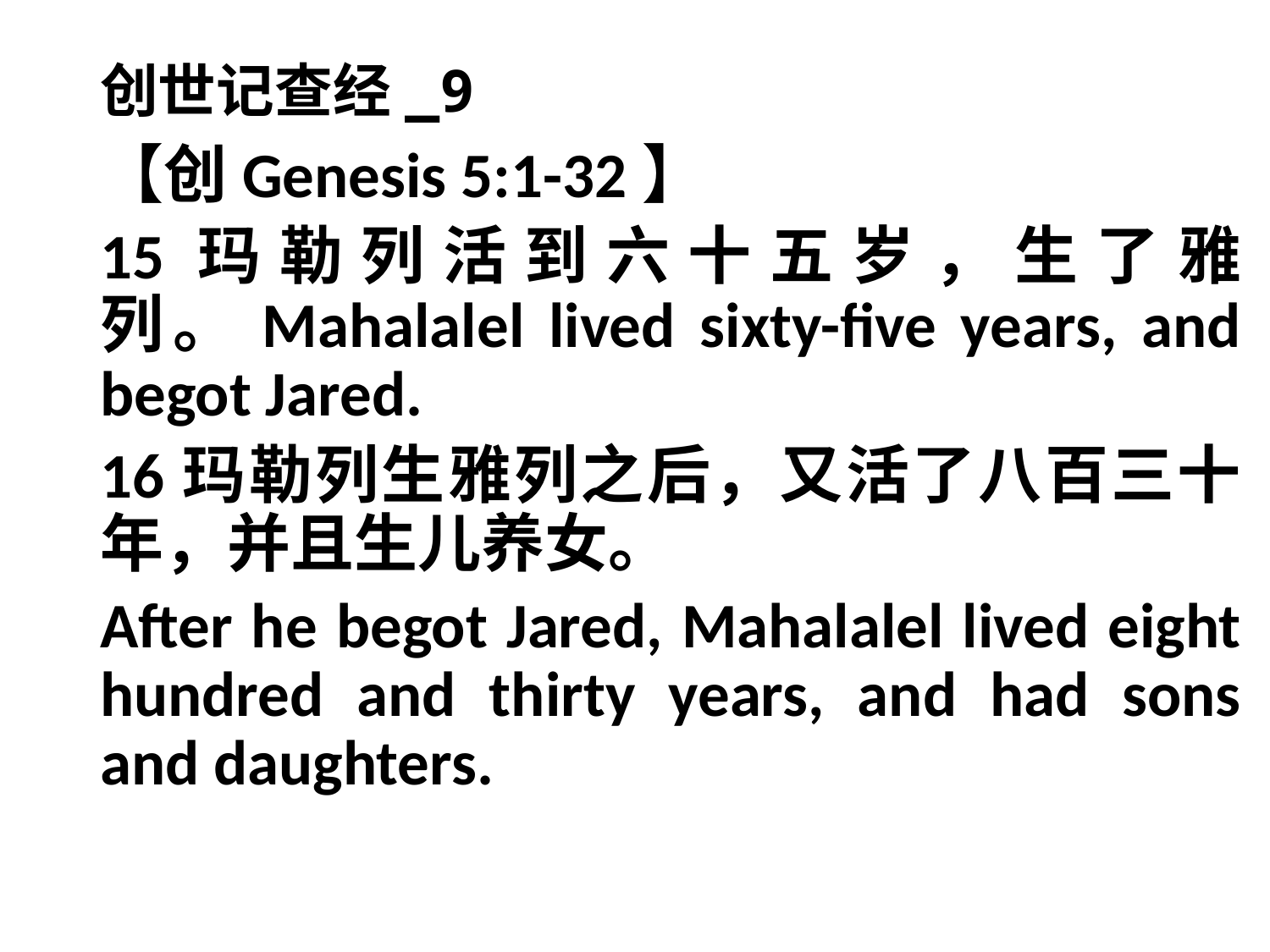

# 创世记查经_9
【创Genesis 5:1-32】
15玛勒列活到六十五岁，生了雅列。Mahalalel lived sixty-five years, and begot Jared.
16玛勒列生雅列之后，又活了八百三十年，并且生儿养女。
After he begot Jared, Mahalalel lived eight hundred and thirty years, and had sons and daughters.